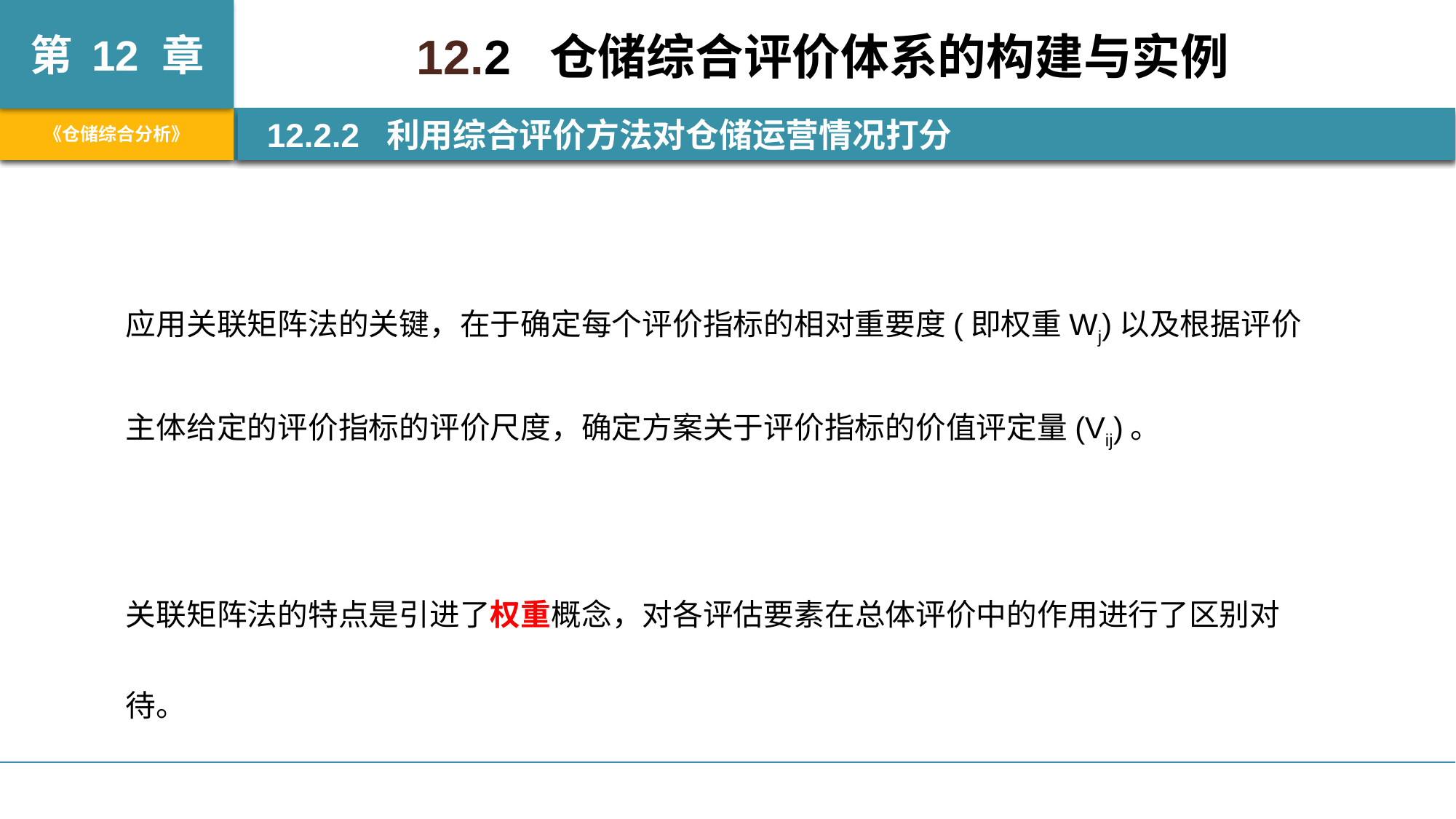

12.2  仓储综合评价体系的构建与实例
  12.2.2  利用综合评价方法对仓储运营情况打分
应用关联矩阵法的关键，在于确定每个评价指标的相对重要度(即权重Wj)以及根据评价主体给定的评价指标的评价尺度，确定方案关于评价指标的价值评定量(Vij)。

关联矩阵法的特点是引进了权重概念，对各评估要素在总体评价中的作用进行了区别对待。